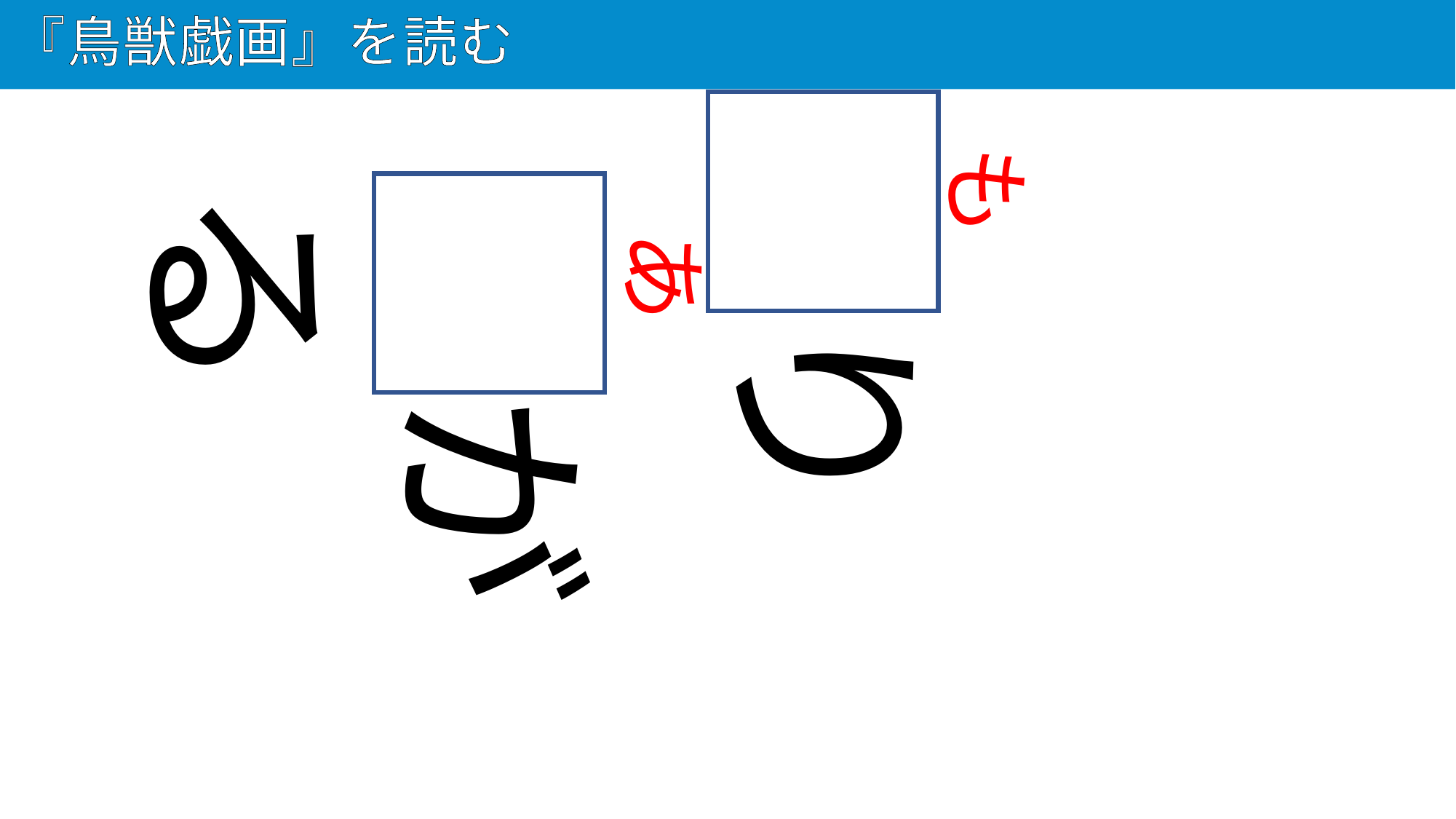

# 『鳥獣戯画』を読む
51
盛り

も
上がる

あ